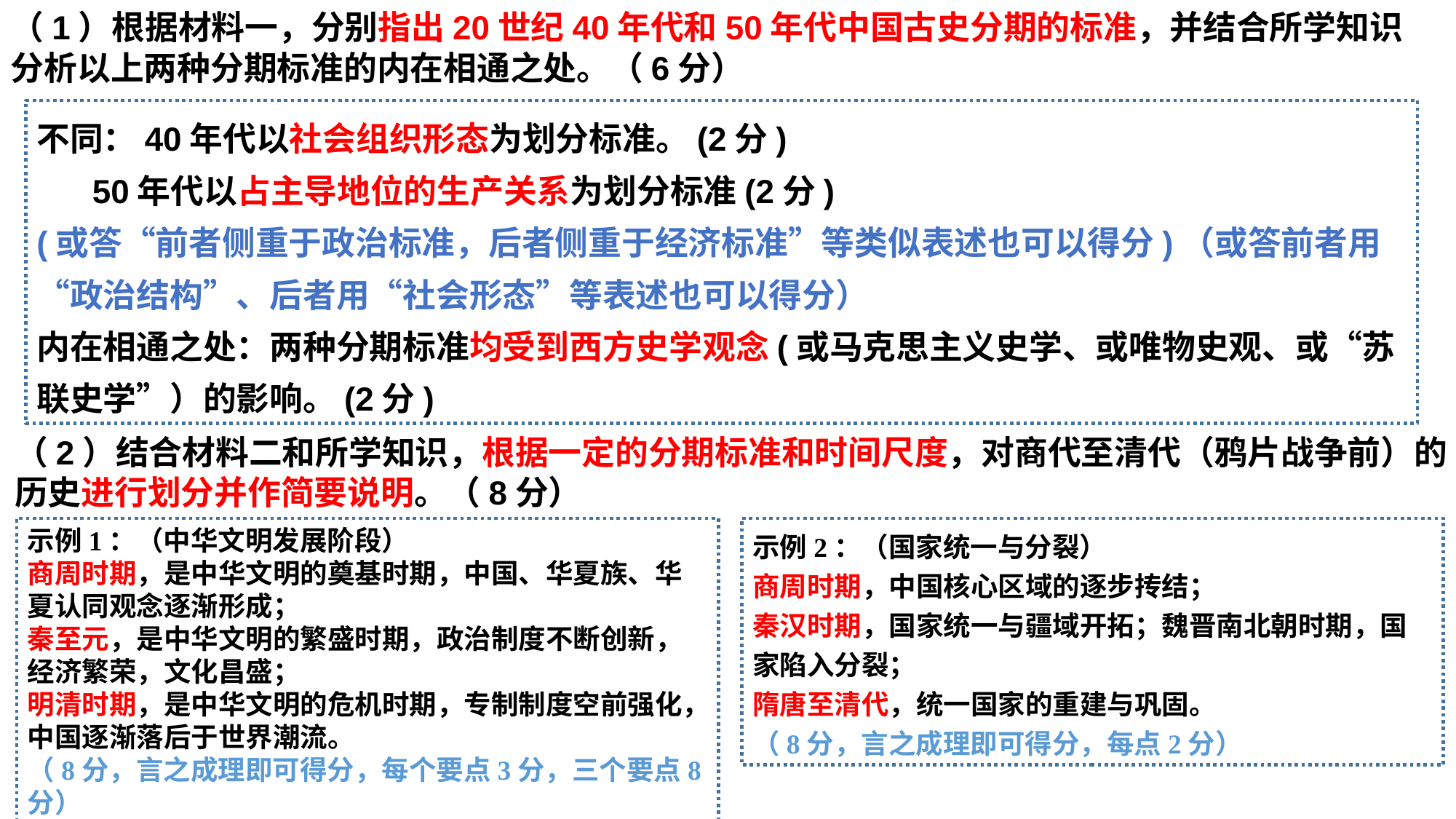

（1）根据材料一，分别指出20世纪40年代和50年代中国古史分期的标准，并结合所学知识分析以上两种分期标准的内在相通之处。（6分）
不同：40年代以社会组织形态为划分标准。(2分)
      50年代以占主导地位的生产关系为划分标准(2分)
(或答“前者侧重于政治标准，后者侧重于经济标准”等类似表述也可以得分)（或答前者用“政治结构”、后者用“社会形态”等表述也可以得分）
内在相通之处：两种分期标准均受到西方史学观念(或马克思主义史学、或唯物史观、或“苏联史学”）的影响。(2分)
（2）结合材料二和所学知识，根据一定的分期标准和时间尺度，对商代至清代（鸦片战争前）的历史进行划分并作简要说明。（8分）
示例1：（中华文明发展阶段）
商周时期，是中华文明的奠基时期，中国、华夏族、华夏认同观念逐渐形成；
秦至元，是中华文明的繁盛时期，政治制度不断创新，经济繁荣，文化昌盛；
明清时期，是中华文明的危机时期，专制制度空前强化，中国逐渐落后于世界潮流。
（8分，言之成理即可得分，每个要点3分，三个要点8分）
示例2：（国家统一与分裂）
商周时期，中国核心区域的逐步抟结；
秦汉时期，国家统一与疆域开拓；魏晋南北朝时期，国家陷入分裂；
隋唐至清代，统一国家的重建与巩固。
（8分，言之成理即可得分，每点2分）